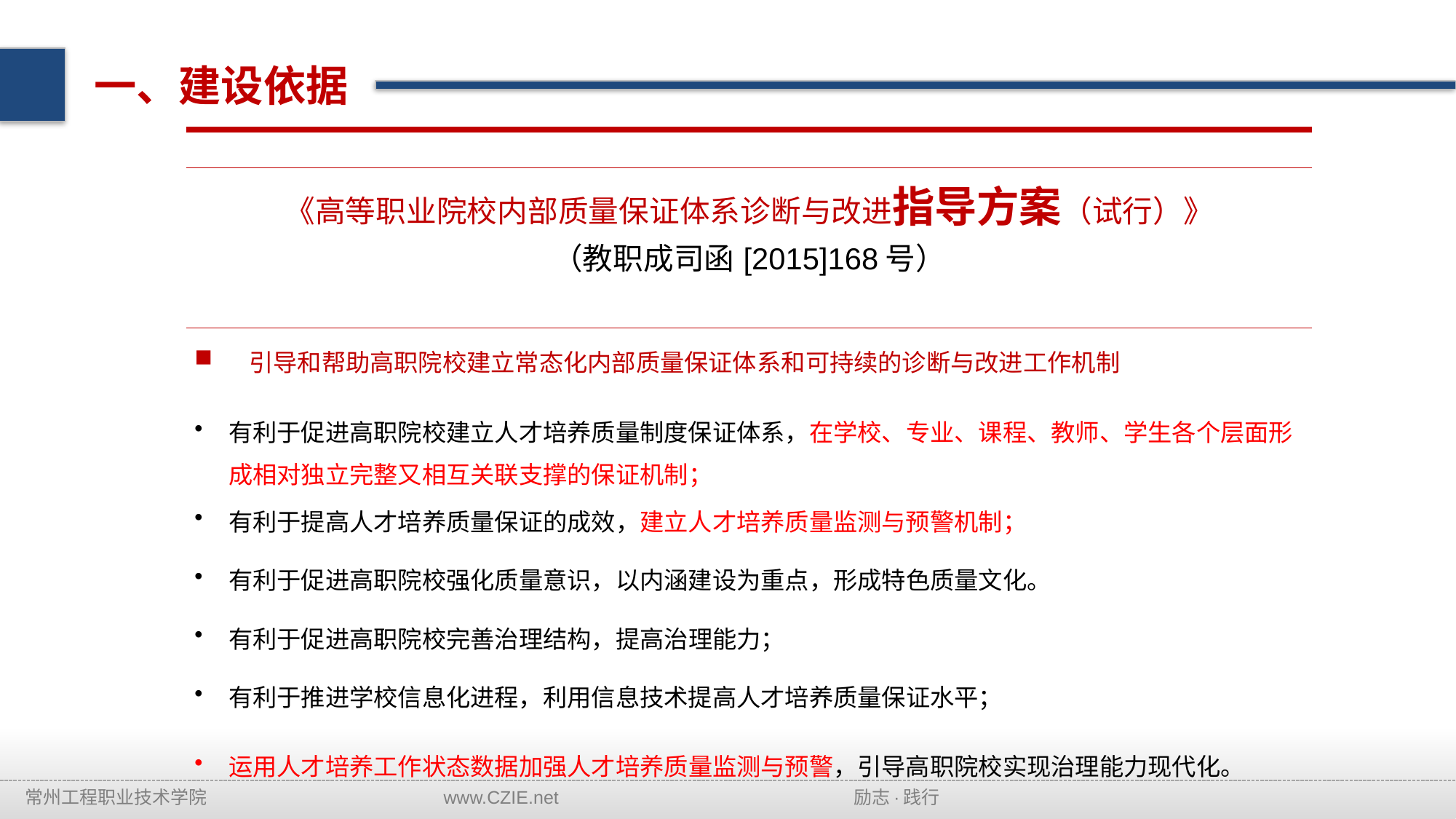

一、建设依据

|  |
| --- |
| 《高等职业院校内部质量保证体系诊断与改进指导方案（试行）》 （教职成司函[2015]168号） |
| 引导和帮助高职院校建立常态化内部质量保证体系和可持续的诊断与改进工作机制 |
| 有利于促进高职院校建立人才培养质量制度保证体系，在学校、专业、课程、教师、学生各个层面形成相对独立完整又相互关联支撑的保证机制； |
| 有利于提高人才培养质量保证的成效，建立人才培养质量监测与预警机制； |
| 有利于促进高职院校强化质量意识，以内涵建设为重点，形成特色质量文化。 |
| 有利于促进高职院校完善治理结构，提高治理能力； |
| 有利于推进学校信息化进程，利用信息技术提高人才培养质量保证水平； |
| 运用人才培养工作状态数据加强人才培养质量监测与预警，引导高职院校实现治理能力现代化。 |